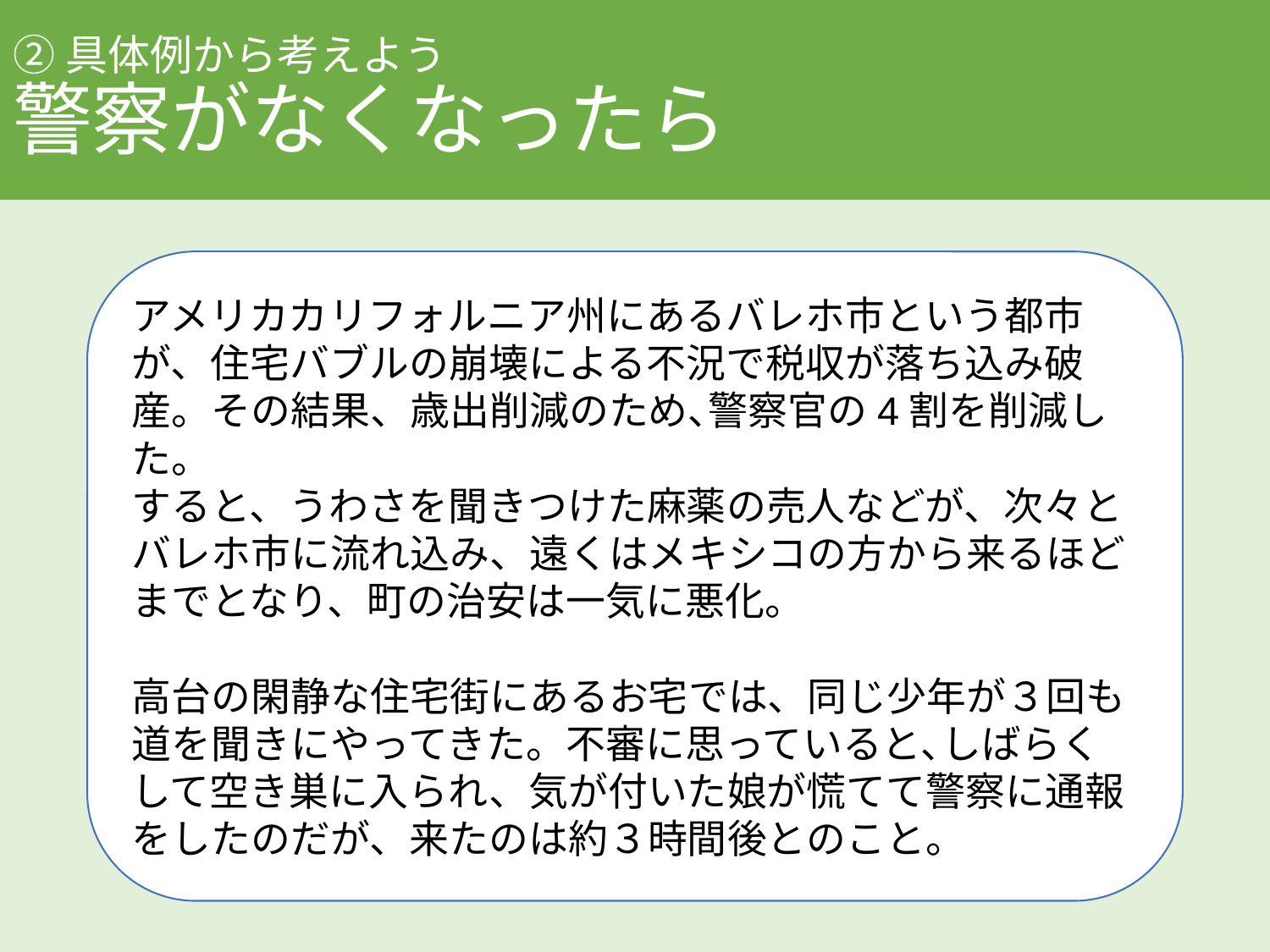

# ②具体例から考えよう 警察がなくなったら
アメリカカリフォルニア州にあるバレホ市という都市が、住宅バブルの崩壊による不況で税収が落ち込み破産。その結果、歳出削減のため､警察官の4割を削減した。
すると、うわさを聞きつけた麻薬の売人などが、次々とバレホ市に流れ込み、遠くはメキシコの方から来るほどまでとなり、町の治安は一気に悪化。

高台の閑静な住宅街にあるお宅では、同じ少年が３回も道を聞きにやってきた。不審に思っていると､しばらくして空き巣に入られ、気が付いた娘が慌てて警察に通報をしたのだが、来たのは約３時間後とのこと。